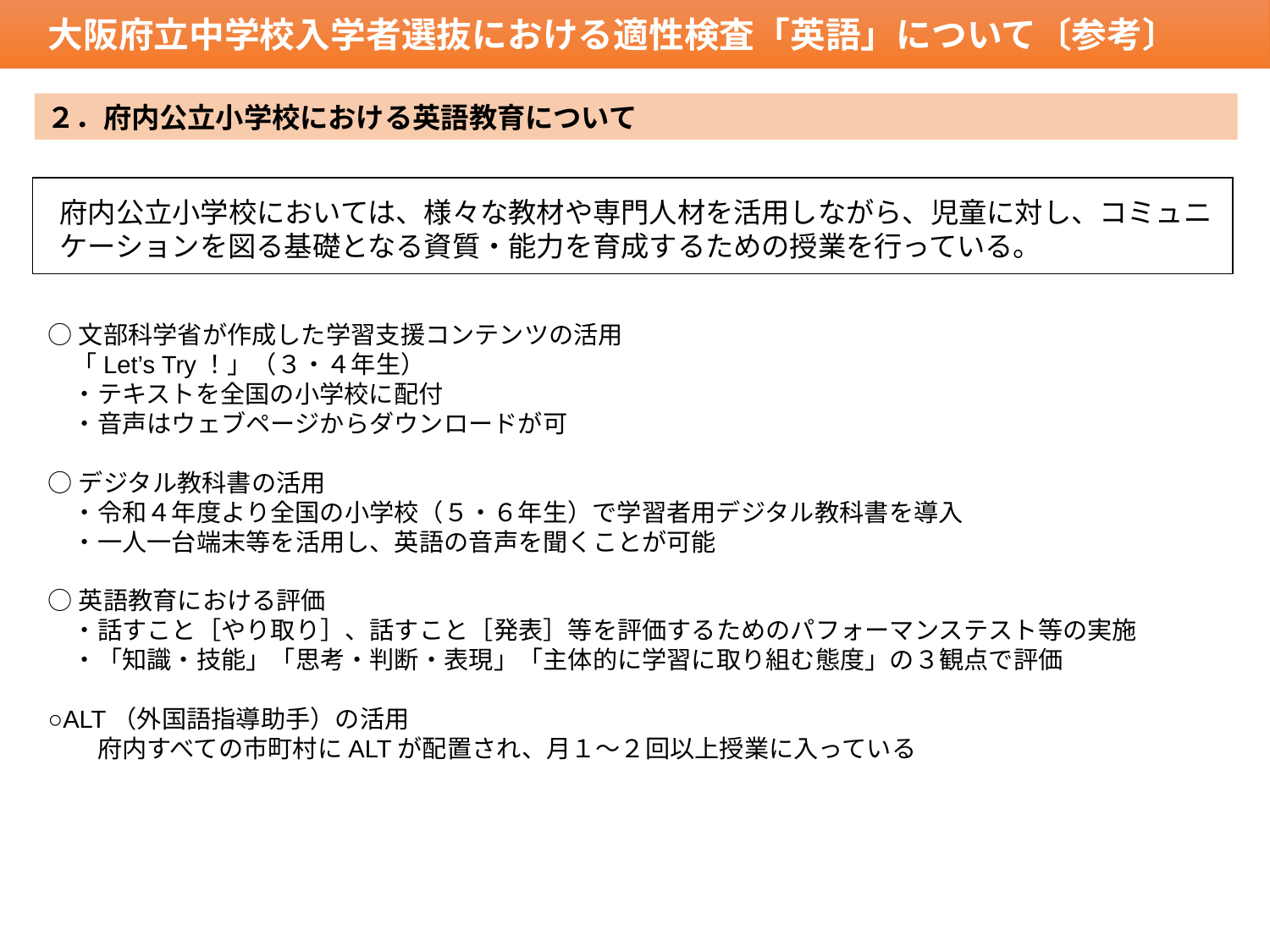

大阪府立中学校入学者選抜における適性検査「英語」について〔参考〕
２．府内公立小学校における英語教育について

府内公立小学校においては、様々な教材や専門人材を活用しながら、児童に対し、コミュニケーションを図る基礎となる資質・能力を育成するための授業を行っている。
○文部科学省が作成した学習支援コンテンツの活用
　「Let’s Try！」（３・４年生）
　・テキストを全国の小学校に配付
　・音声はウェブページからダウンロードが可

○デジタル教科書の活用
　・令和４年度より全国の小学校（５・６年生）で学習者用デジタル教科書を導入
　・一人一台端末等を活用し、英語の音声を聞くことが可能

○英語教育における評価
　・話すこと［やり取り］、話すこと［発表］等を評価するためのパフォーマンステスト等の実施
　・「知識・技能」「思考・判断・表現」「主体的に学習に取り組む態度」の３観点で評価

○ALT（外国語指導助手）の活用
　　府内すべての市町村にALTが配置され、月１～２回以上授業に入っている